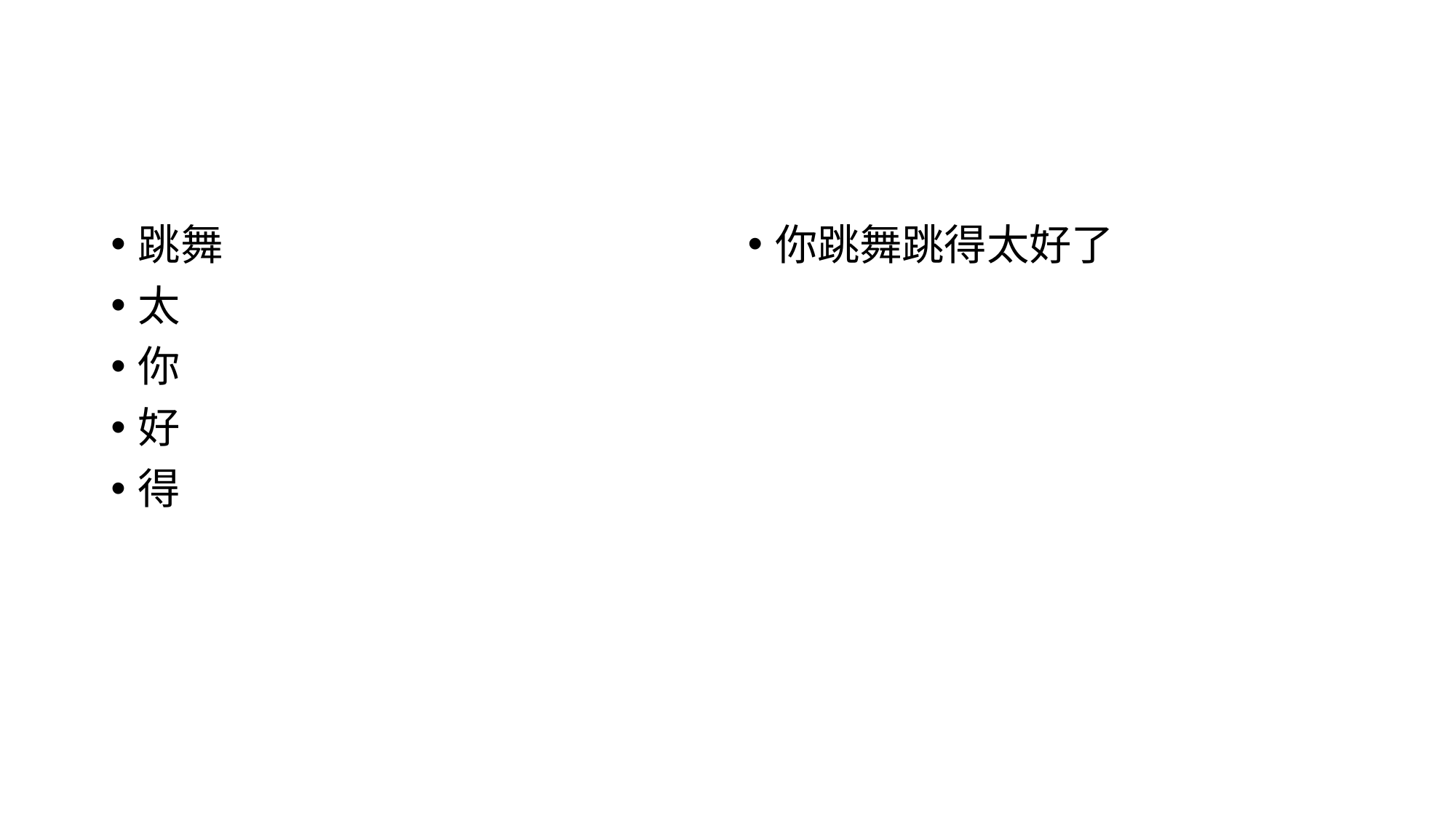

#
跳舞
太
你
好
得
你跳舞跳得太好了